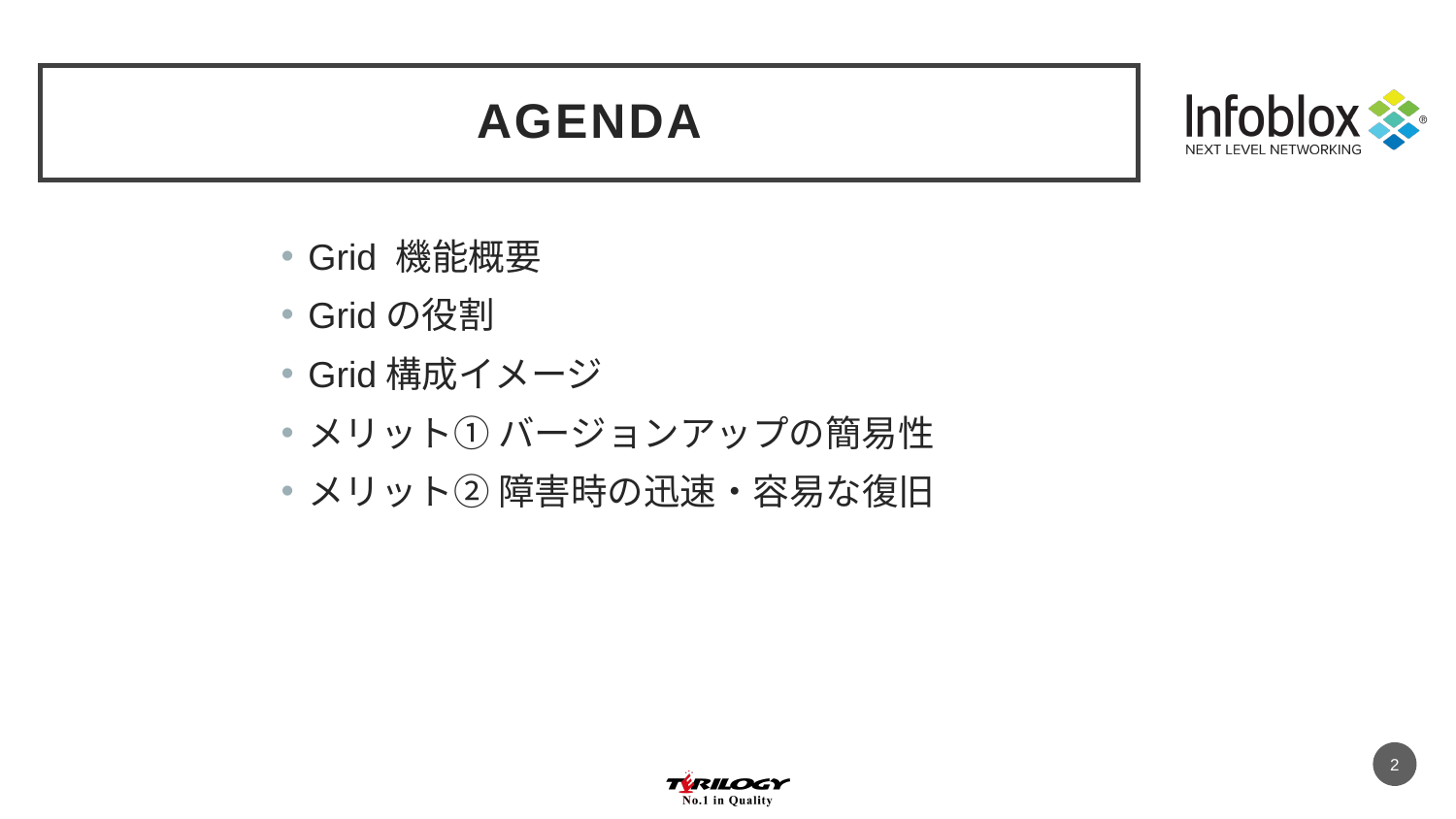

# AGENDA
Grid 機能概要
Gridの役割
Grid構成イメージ
メリット① バージョンアップの簡易性
メリット② 障害時の迅速・容易な復旧
2